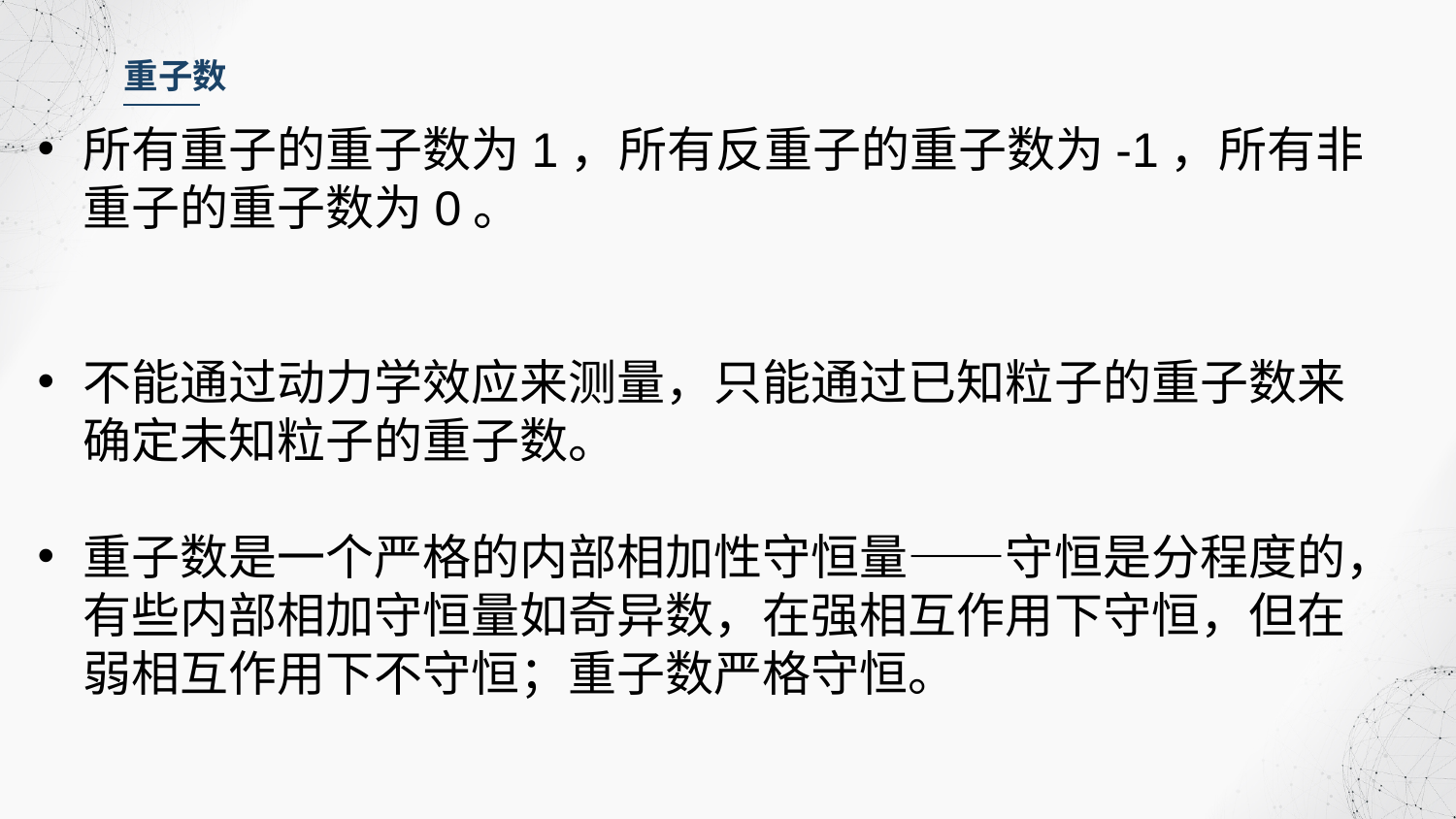

重子数
所有重子的重子数为1，所有反重子的重子数为-1，所有非重子的重子数为0。

不能通过动力学效应来测量，只能通过已知粒子的重子数来确定未知粒子的重子数。

重子数是一个严格的内部相加性守恒量——守恒是分程度的，有些内部相加守恒量如奇异数，在强相互作用下守恒，但在弱相互作用下不守恒；重子数严格守恒。